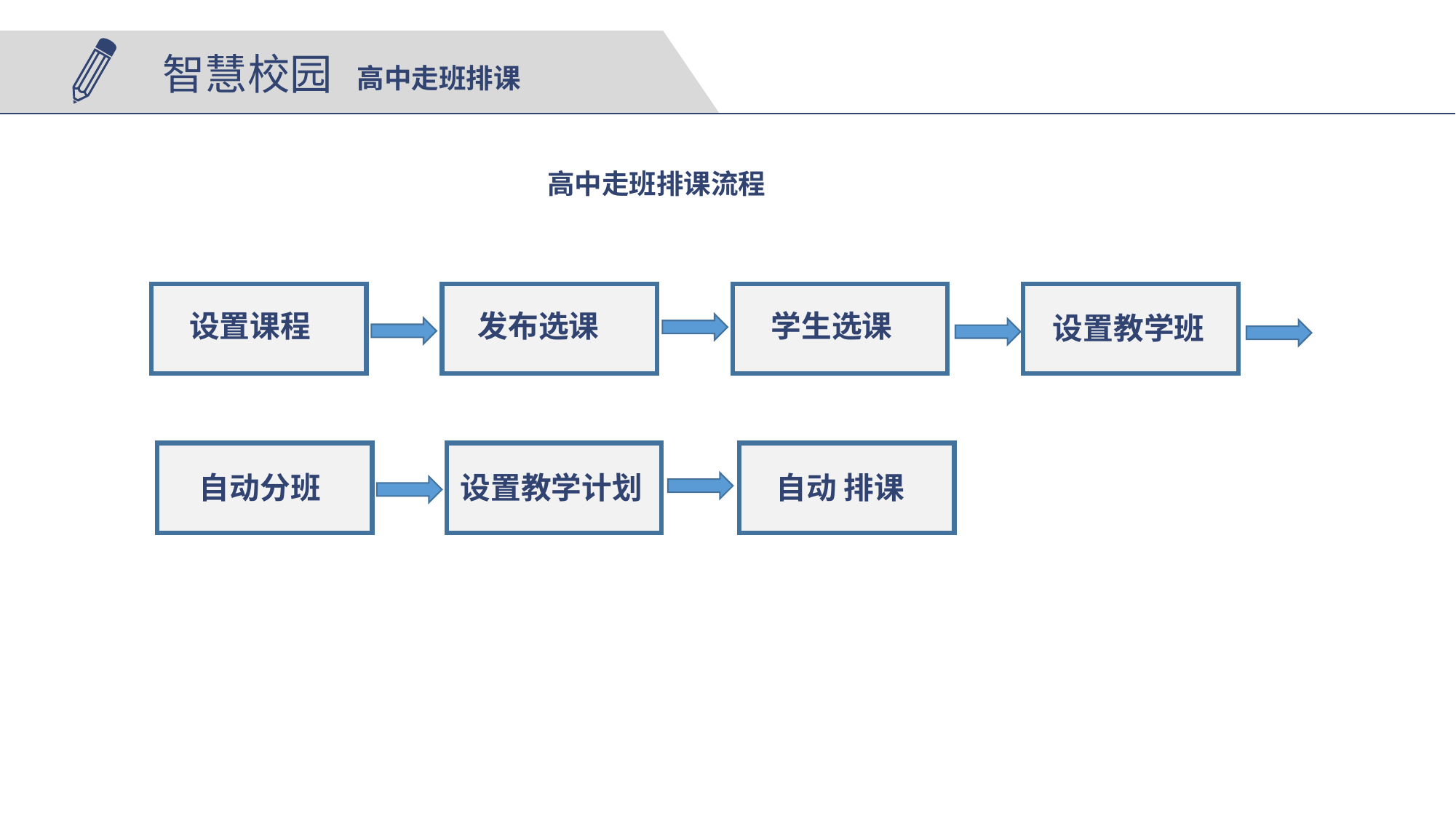

高中走班排课
高中走班排课流程

设置课程

发布选课

学生选课

设置教学班

自动分班

设置教学计划

自动 排课